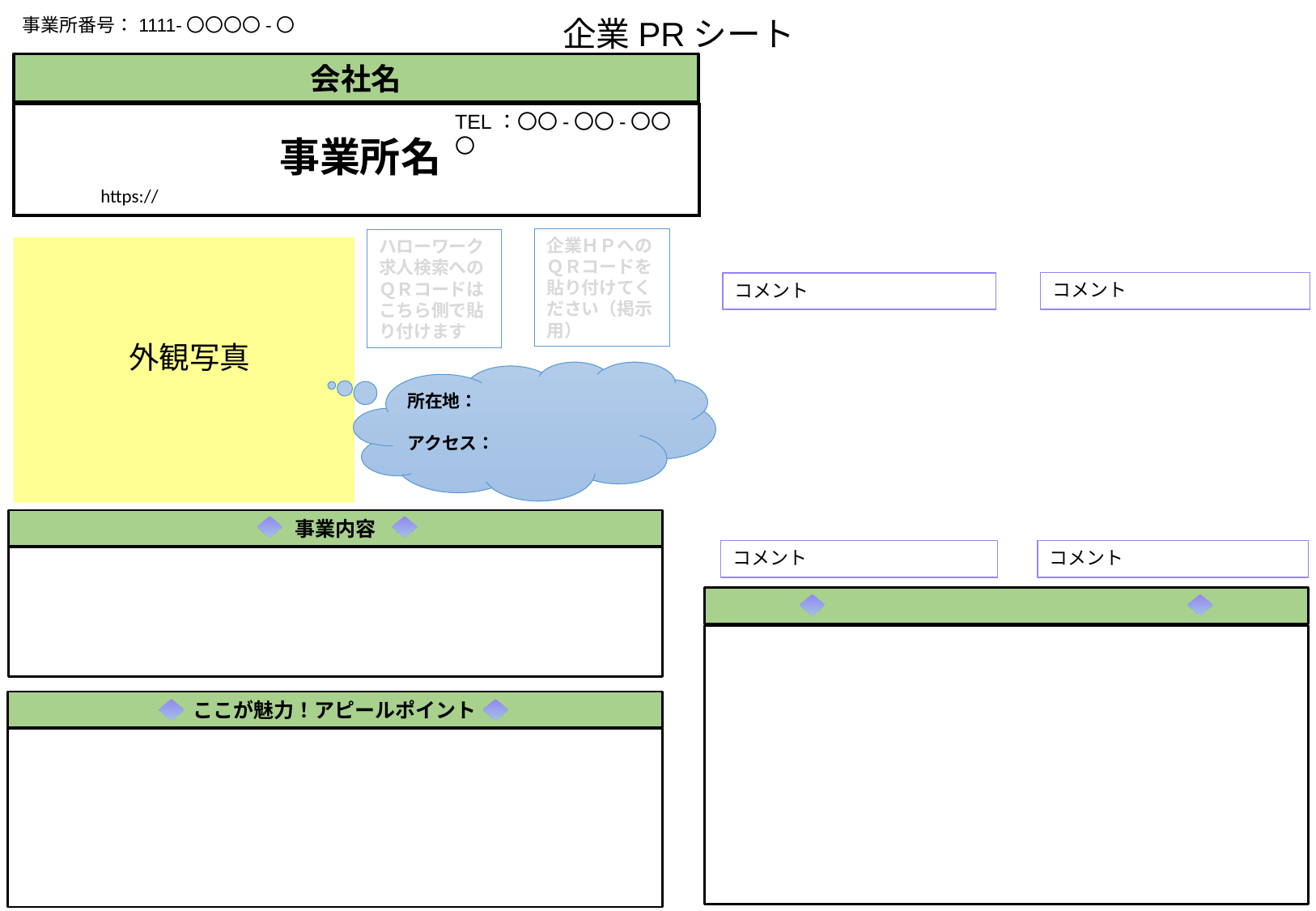

企業PRシート
事業所番号：1111-〇〇〇〇-〇
TEL：〇〇-〇〇-〇〇〇

事業所名

https://

会社名

企業ＨＰへのＱＲコードを貼り付けてください（掲示用）
ハローワーク求人検索へのＱＲコードはこちら側で貼り付けます

コメント
コメント

外観写真

所在地：
アクセス：
事業内容

コメント
コメント

ここが魅力！アピールポイント